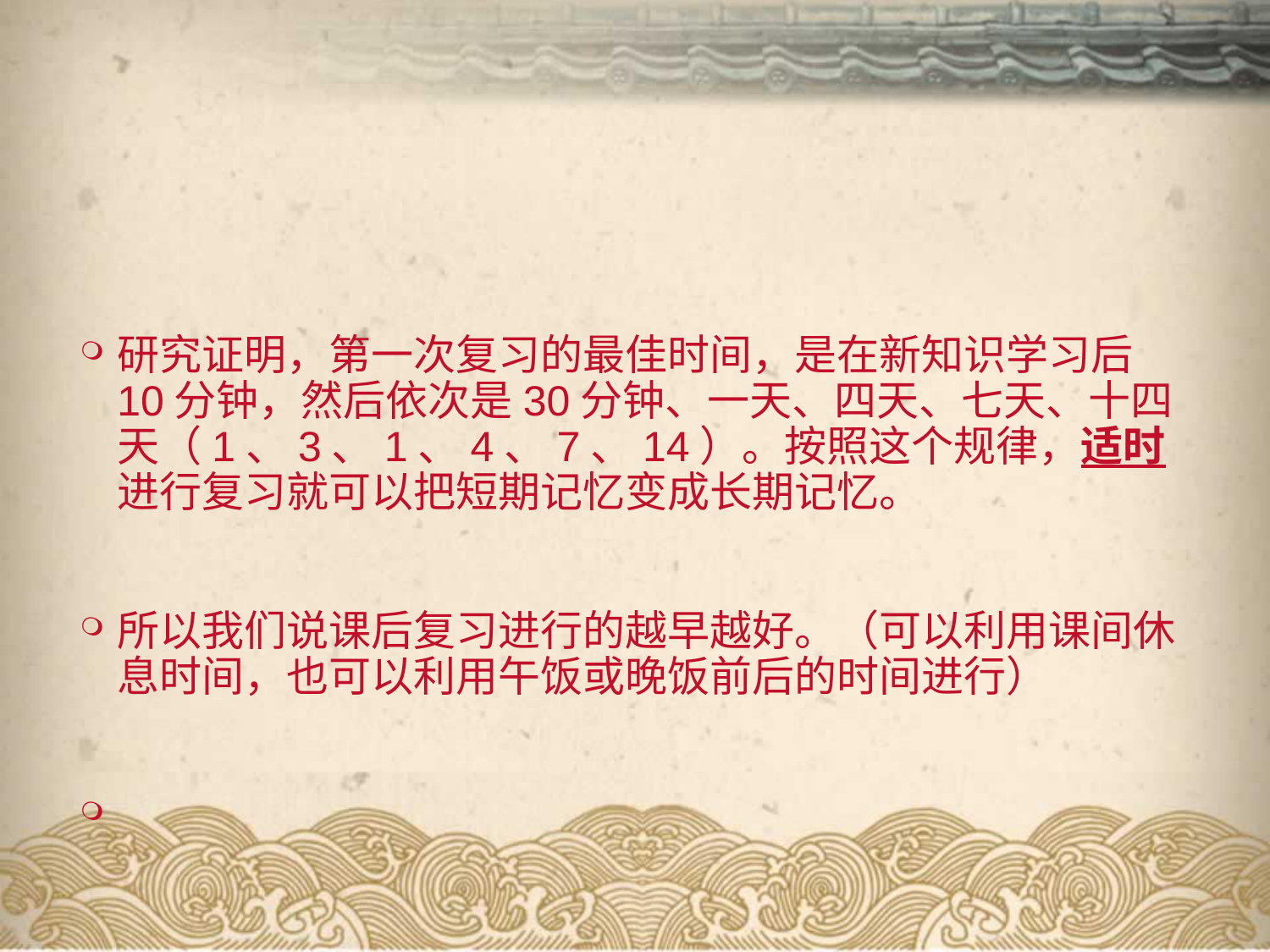

#

研究证明，第一次复习的最佳时间，是在新知识学习后10分钟，然后依次是30分钟、一天、四天、七天、十四天（1、3、1、4、7、14）。按照这个规律，适时进行复习就可以把短期记忆变成长期记忆。

所以我们说课后复习进行的越早越好。（可以利用课间休息时间，也可以利用午饭或晚饭前后的时间进行）